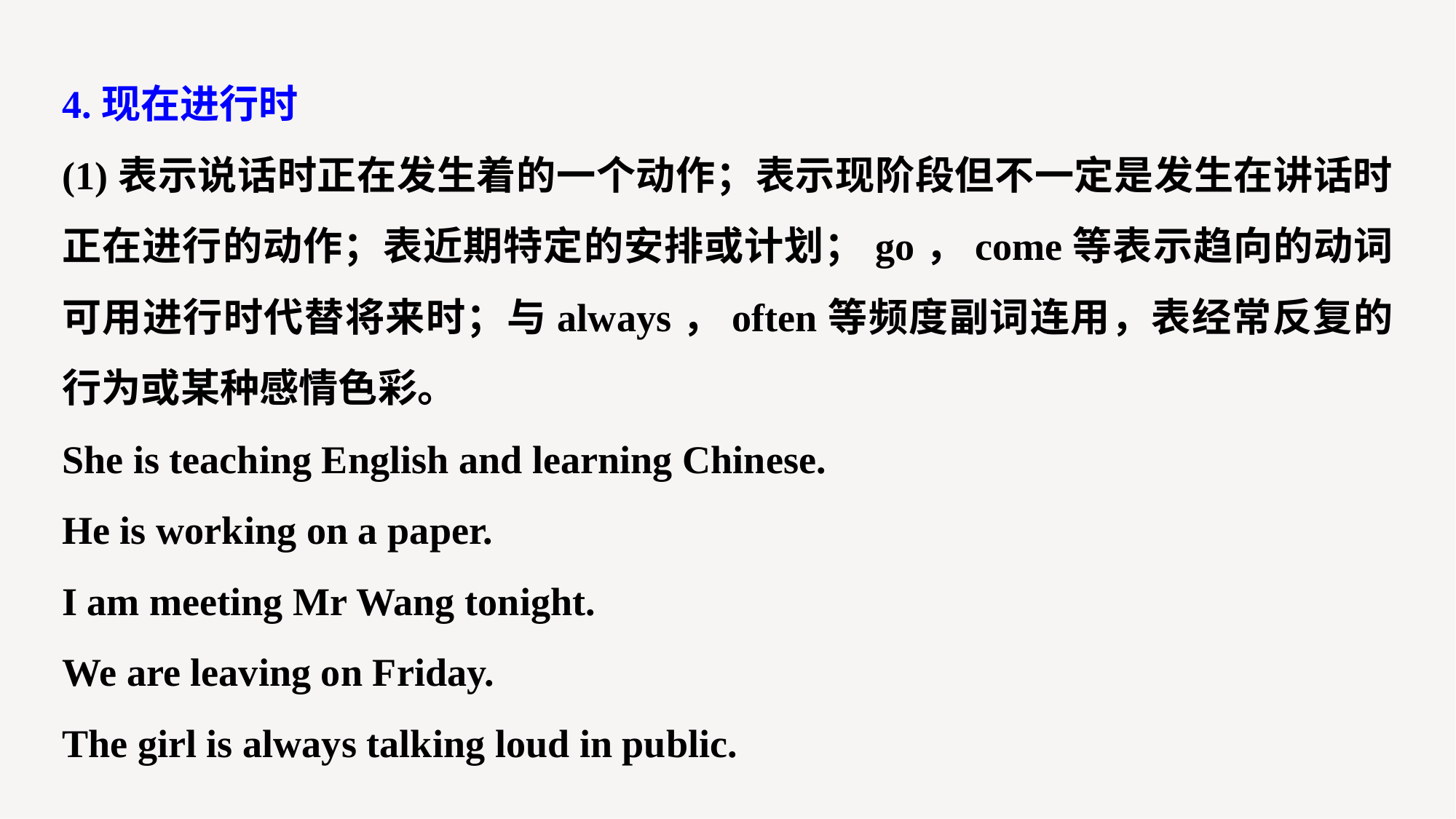

4.现在进行时
(1)表示说话时正在发生着的一个动作；表示现阶段但不一定是发生在讲话时正在进行的动作；表近期特定的安排或计划；go，come等表示趋向的动词可用进行时代替将来时；与always，often等频度副词连用，表经常反复的行为或某种感情色彩。
She is teaching English and learning Chinese.
He is working on a paper.
I am meeting Mr Wang tonight.
We are leaving on Friday.
The girl is always talking loud in public.